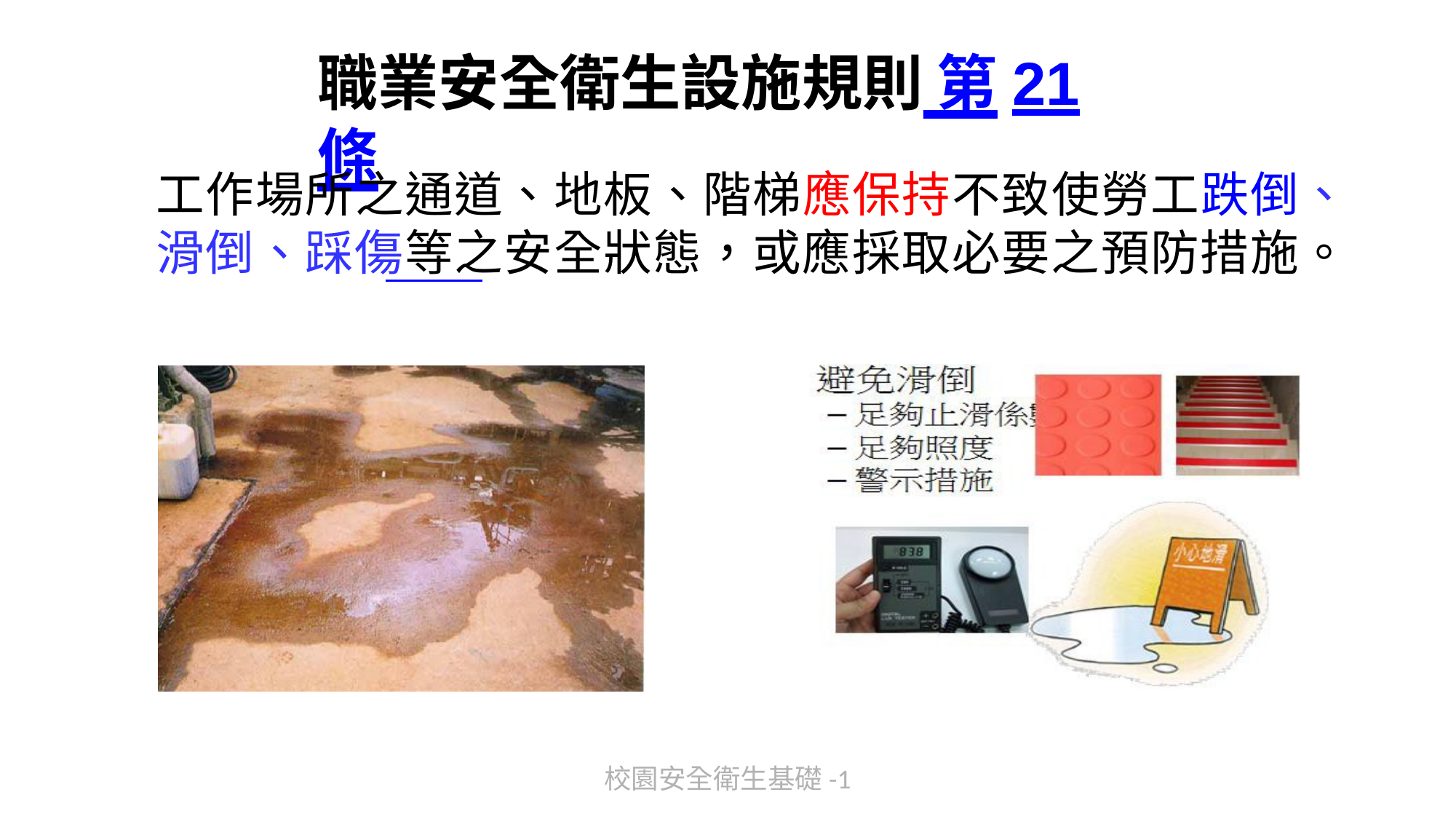

# 職業安全衛生設施規則 第21條
工作場所之通道、地板、階梯應保持不致使勞工跌倒、滑倒、踩傷等之安全狀態，或應採取必要之預防措施。

校園安全衛生基礎-1
246